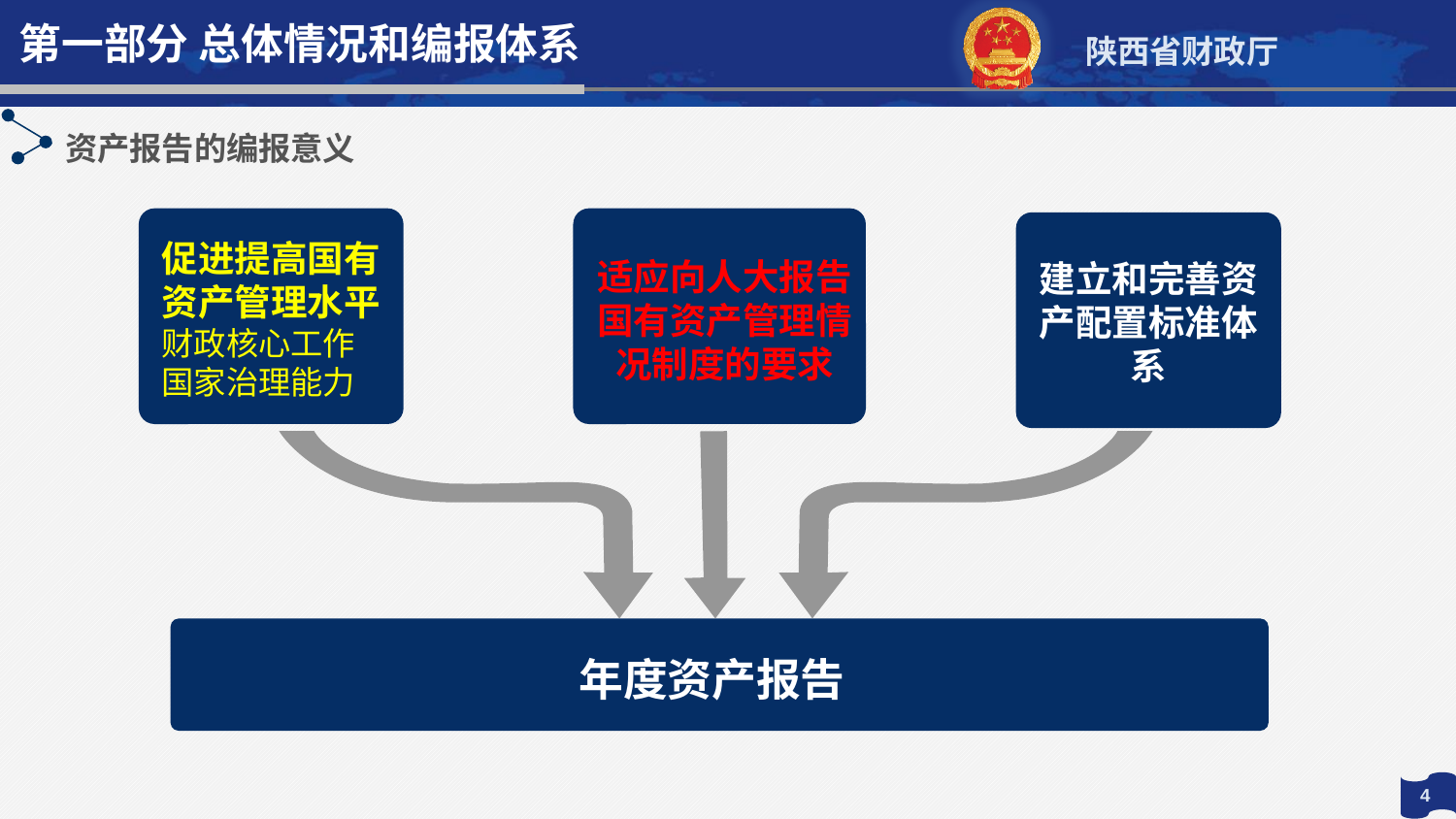

第一部分 总体情况和编报体系

资产报告的编报意义

促进提高国有资产管理水平
财政核心工作
国家治理能力

适应向人大报告国有资产管理情况制度的要求

建立和完善资产配置标准体系

年度资产报告